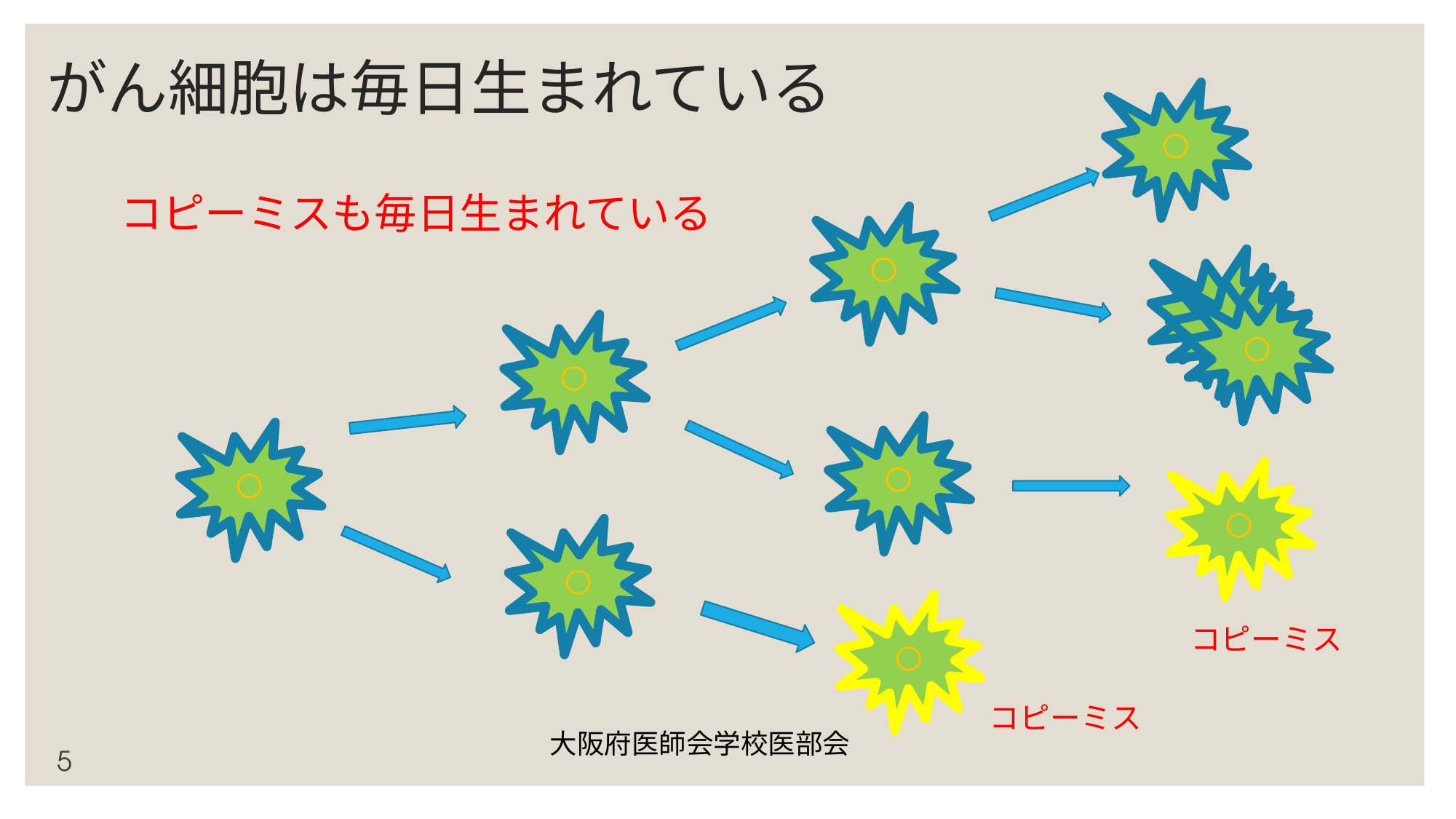

# がん細胞は毎日生まれている
〇
コピーミスも毎日生まれている

〇
〇
〇
〇

〇

〇
〇

〇

〇

〇

コピーミス
コピーミス
大阪府医師会学校医部会
5